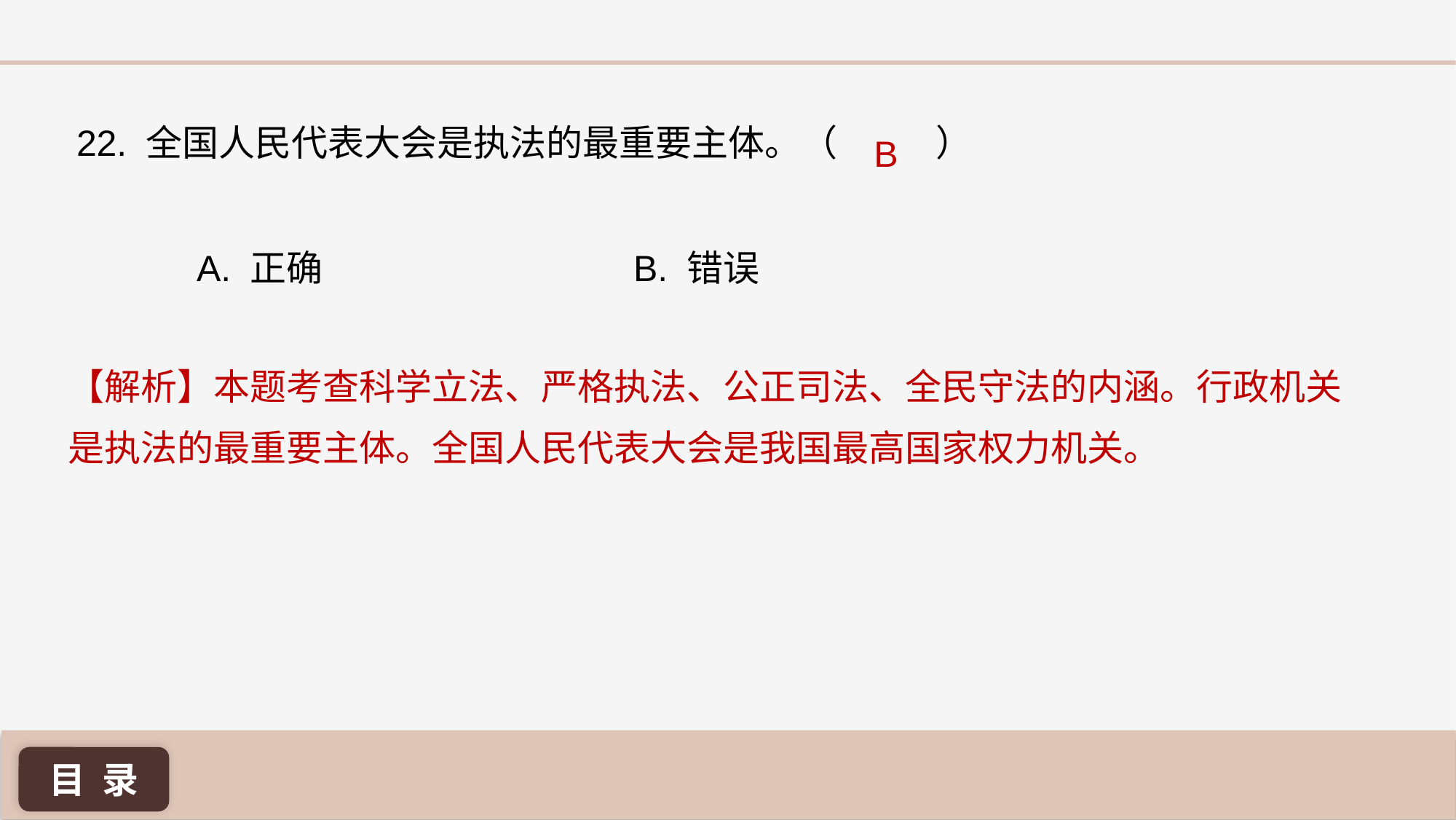

22. 全国人民代表大会是执法的最重要主体。（            ）
B
A. 正确 			B. 错误
【解析】本题考查科学立法、严格执法、公正司法、全民守法的内涵。行政机关是执法的最重要主体。全国人民代表大会是我国最高国家权力机关。